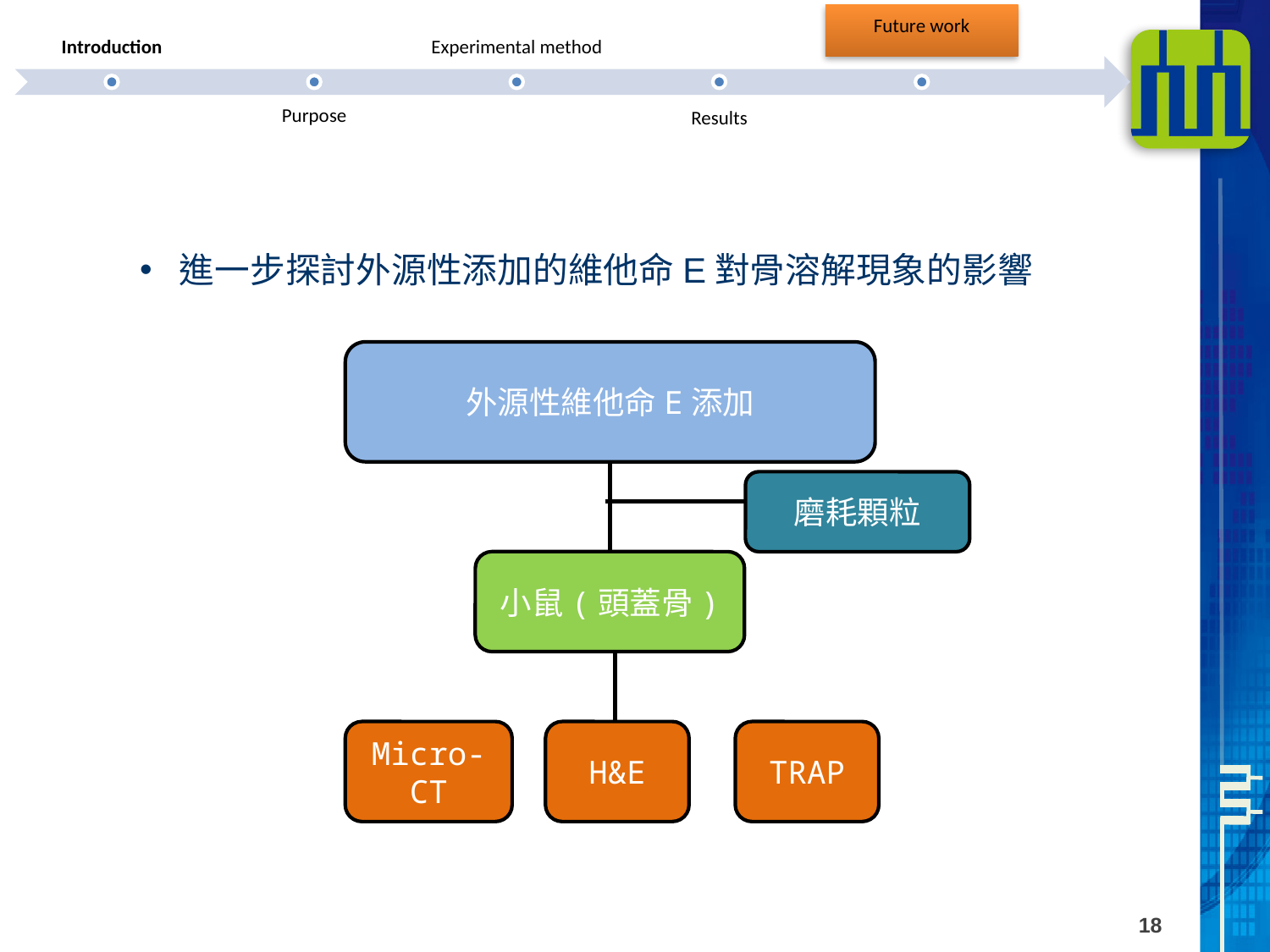

Future work

Introduction

Experimental method
Results

Purpose
進一步探討外源性添加的維他命E對骨溶解現象的影響

外源性維他命E添加
磨耗顆粒
小鼠(頭蓋骨)
Micro-CT
H&E
TRAP
18